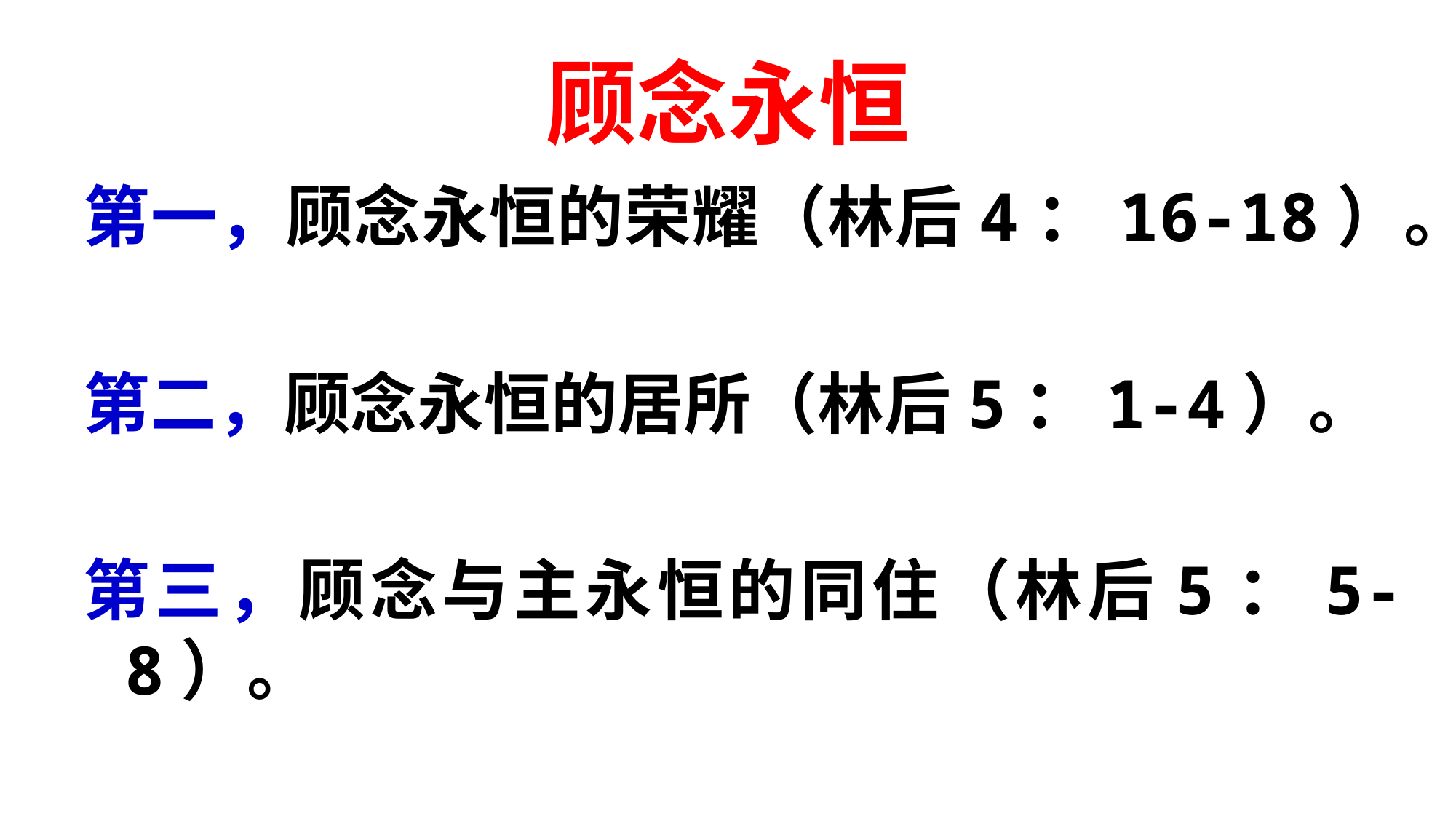

# 顾念永恒
第一，顾念永恒的荣耀（林后4：16-18）。

第二，顾念永恒的居所（林后5：1-4）。

第三，顾念与主永恒的同住（林后5：5-8）。